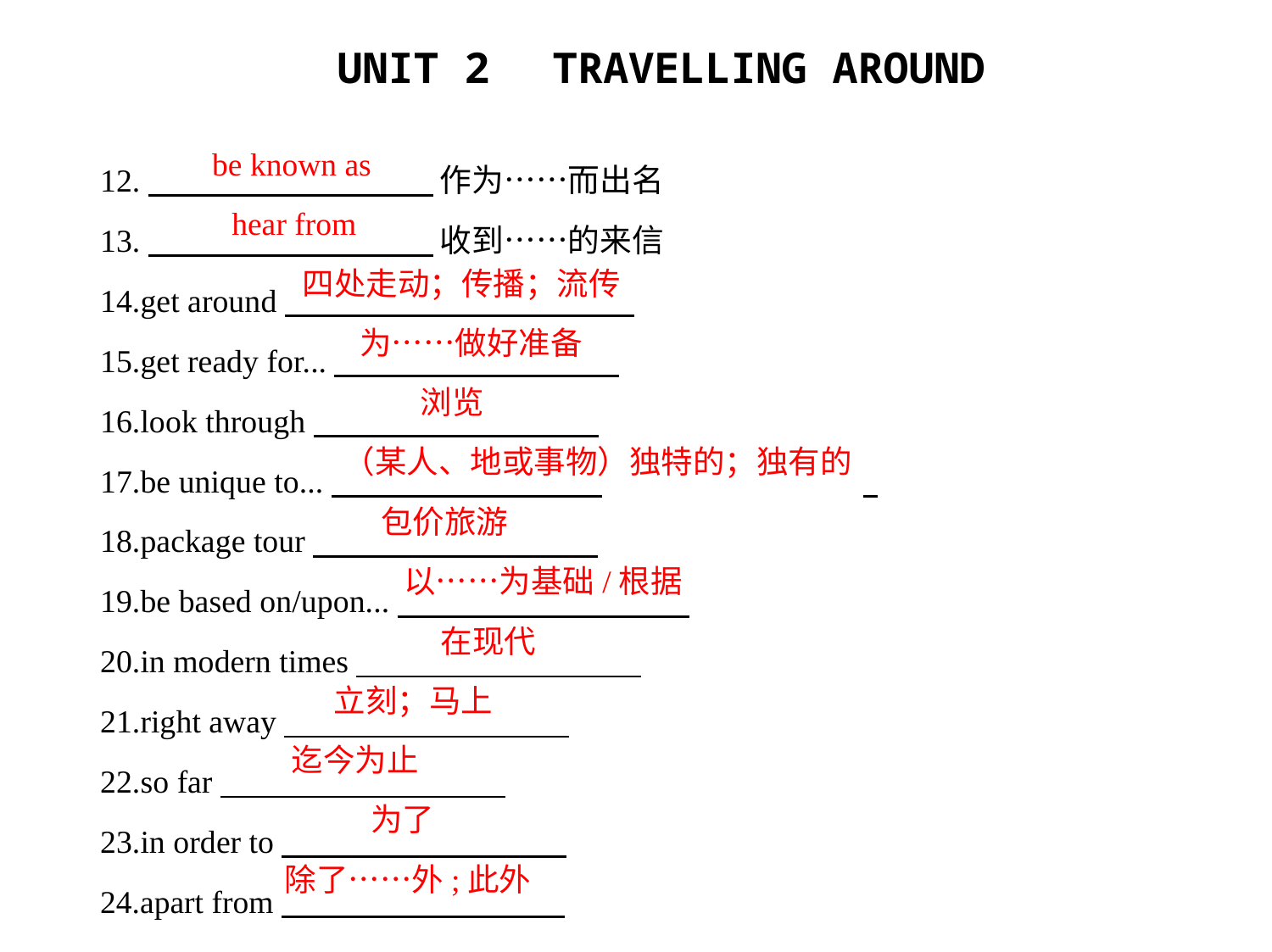

be known as
12.　　　　　　　　     作为……而出名
13.　　　　　　　　     收到……的来信
14.get around
15.get ready for...
16.look through
17.be unique to...
18.package tour
19.be based on/upon...
20.in modern times
21.right away
22.so far
23.in order to
24.apart from

hear from
四处走动；传播；流传
为……做好准备
浏览
（某人、地或事物）独特的；独有的
包价旅游
以……为基础/根据
在现代
立刻；马上
迄今为止
为了
除了……外;此外